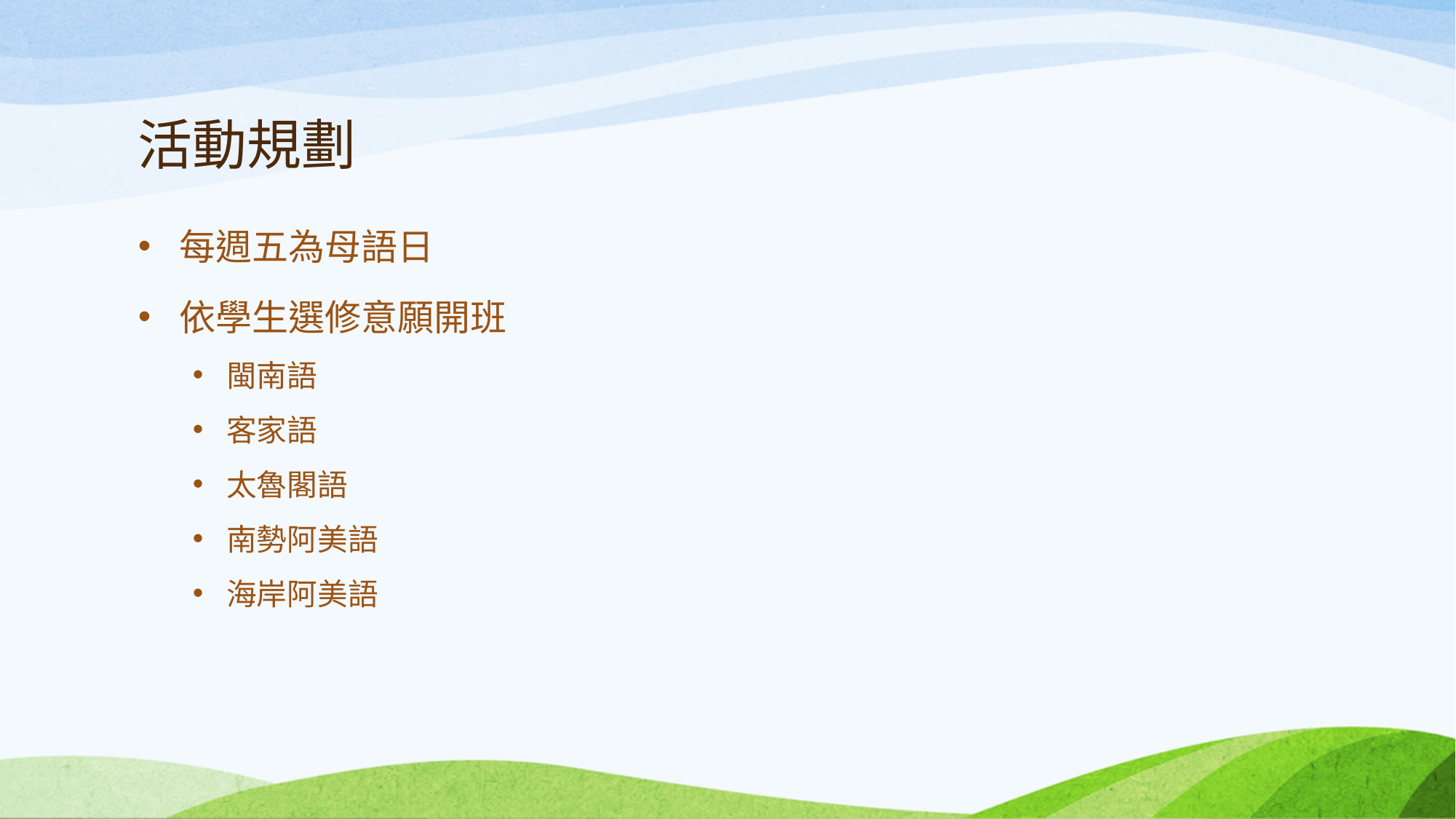

# 活動規劃
每週五為母語日
依學生選修意願開班
閩南語
客家語
太魯閣語
南勢阿美語
海岸阿美語